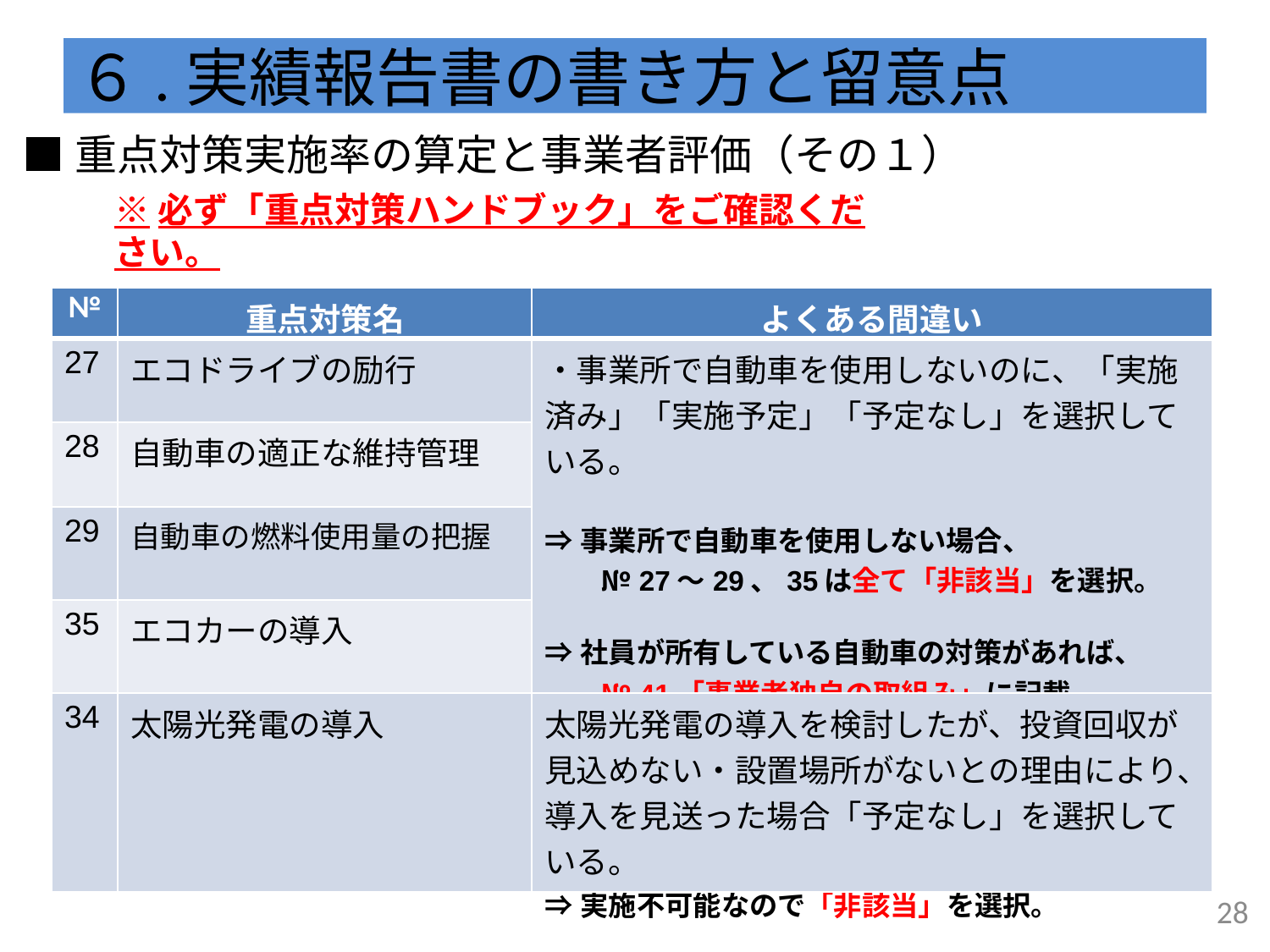

# ６.実績報告書の書き方と留意点
■重点対策実施率の算定と事業者評価（その１）
※必ず「重点対策ハンドブック」をご確認ください。
| № | 重点対策名 | よくある間違い |
| --- | --- | --- |
| 27 | エコドライブの励行 | ・事業所で自動車を使用しないのに、「実施済み」「実施予定」「予定なし」を選択している。 ⇒事業所で自動車を使用しない場合、 　　№27～29、35は全て「非該当」を選択。 ⇒社員が所有している自動車の対策があれば、 　　№41「事業者独自の取組み」に記載。 |
| 28 | 自動車の適正な維持管理 |  |
| 29 | 自動車の燃料使用量の把握 |  |
| 35 | エコカーの導入 |  |
| 34 | 太陽光発電の導入 | 太陽光発電の導入を検討したが、投資回収が見込めない・設置場所がないとの理由により、導入を見送った場合「予定なし」を選択している。 ⇒実施不可能なので「非該当」を選択。 |
28